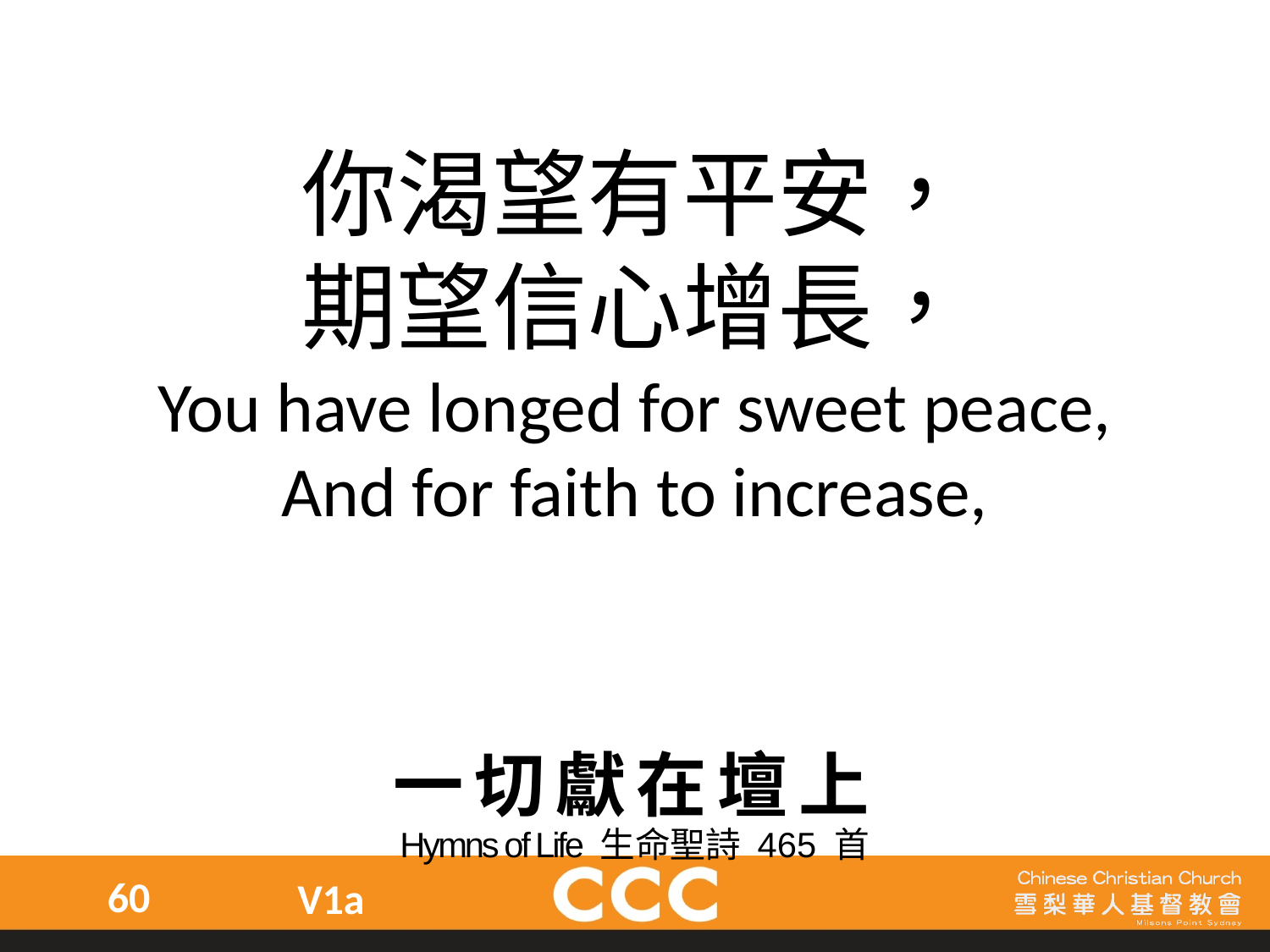

你渴望有平安，
期望信心增長，
You have longed for sweet peace,
And for faith to increase,
一切獻在壇上
Hymns of Life 生命聖詩 465 首
60
V1a